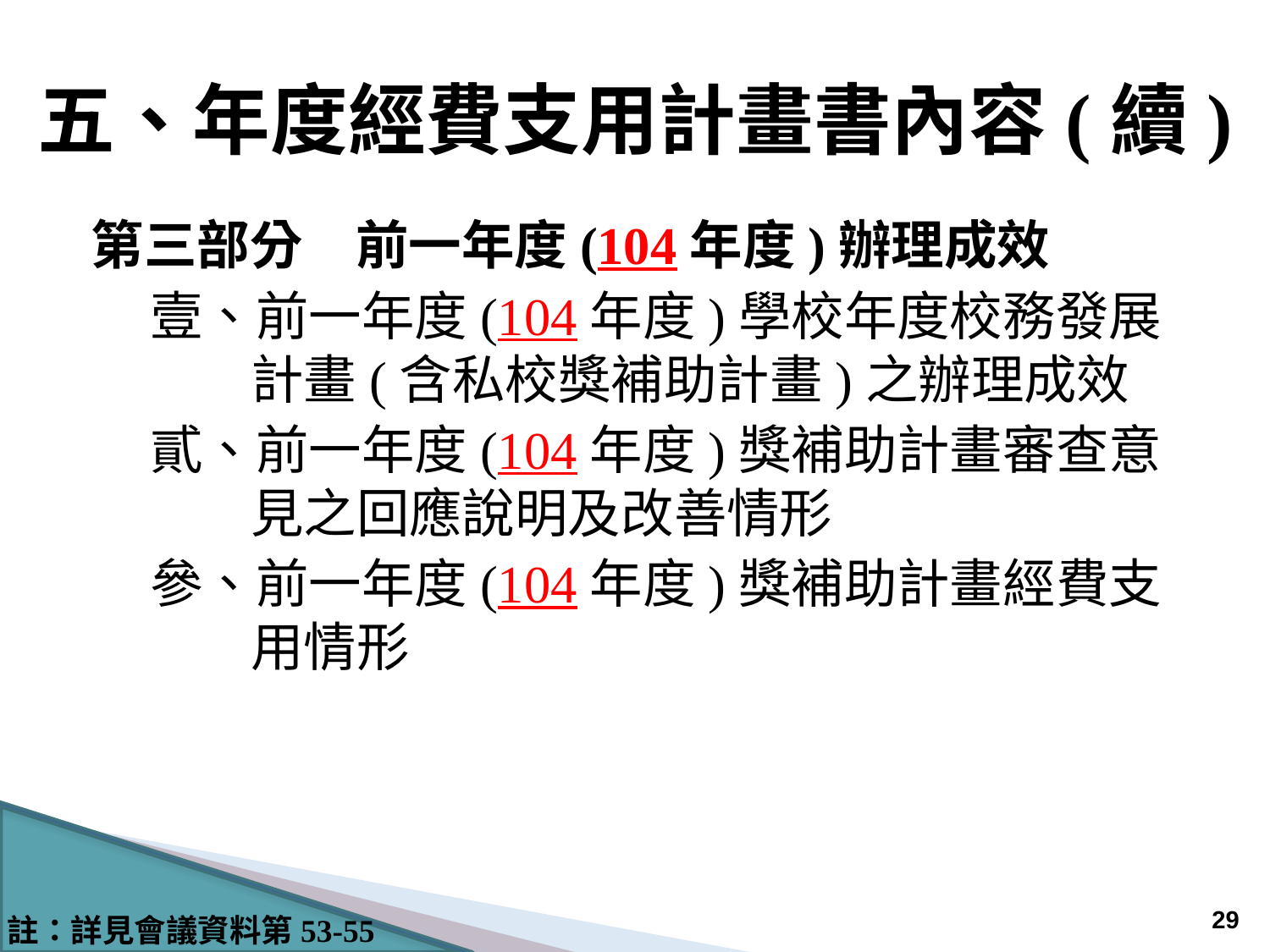

# 五、年度經費支用計畫書內容(續)
第三部分　前一年度(104年度)辦理成效
壹、前一年度(104年度)學校年度校務發展計畫(含私校獎補助計畫)之辦理成效
貳、前一年度(104年度)獎補助計畫審查意見之回應說明及改善情形
參、前一年度(104年度)獎補助計畫經費支用情形
29
註：詳見會議資料第53-55頁